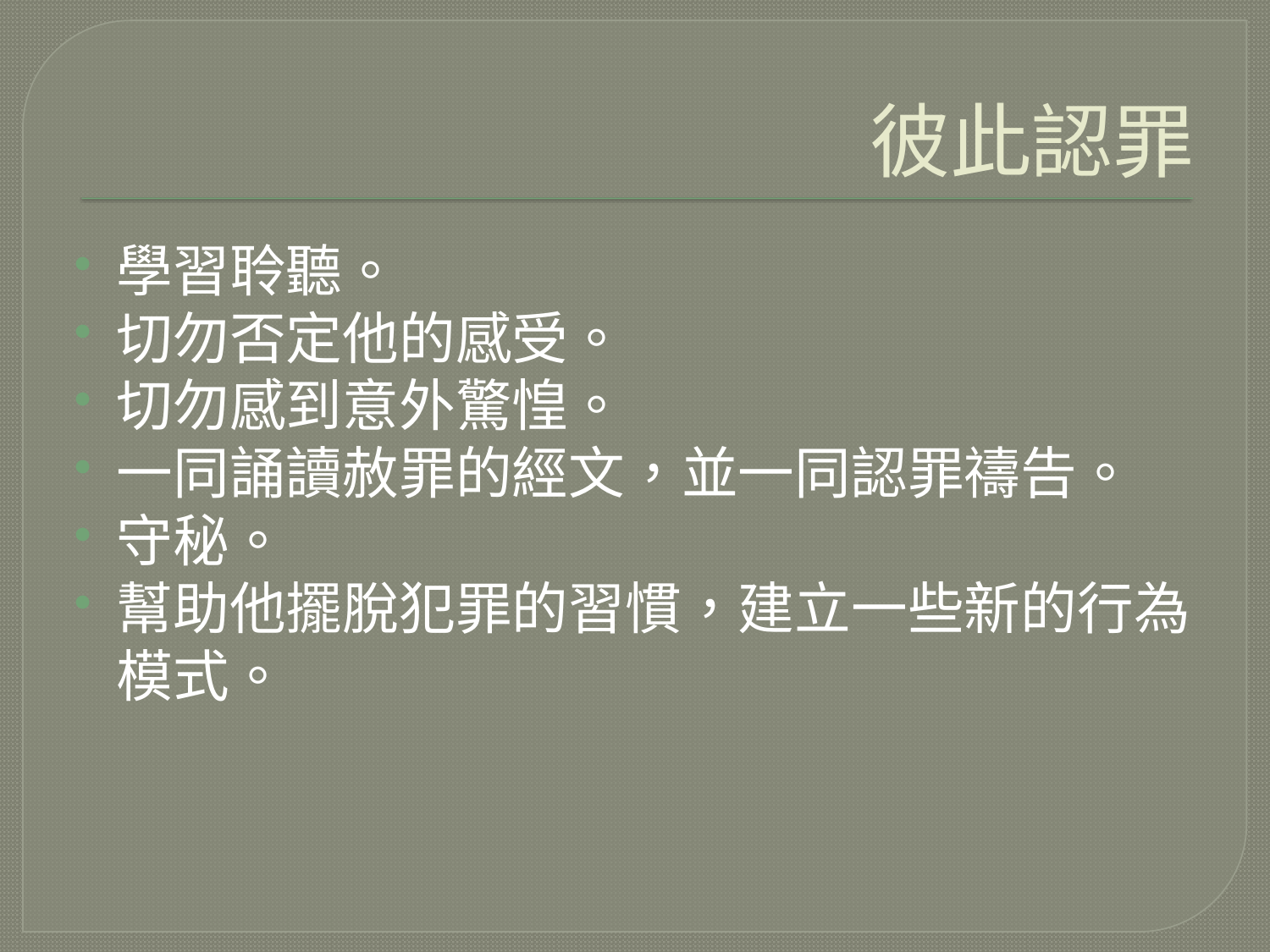

# 彼此認罪
學習聆聽。
切勿否定他的感受。
切勿感到意外驚惶。
一同誦讀赦罪的經文，並一同認罪禱告。
守秘。
幫助他擺脫犯罪的習慣，建立一些新的行為模式。